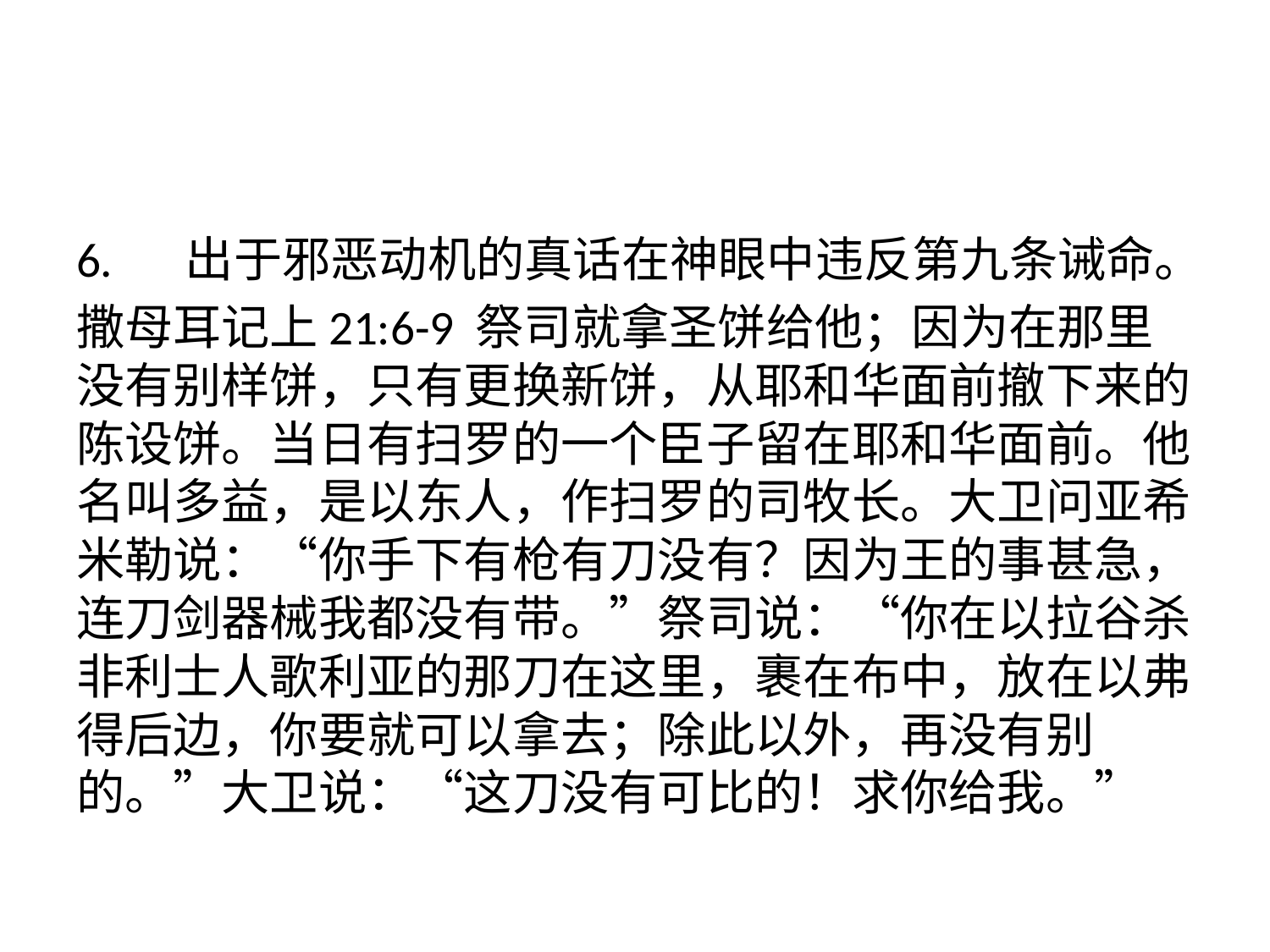

#
6.	出于邪恶动机的真话在神眼中违反第九条诫命。
撒母耳记上21:6-9 祭司就拿圣饼给他；因为在那里没有别样饼，只有更换新饼，从耶和华面前撤下来的陈设饼。当日有扫罗的一个臣子留在耶和华面前。他名叫多益，是以东人，作扫罗的司牧长。大卫问亚希米勒说：“你手下有枪有刀没有？因为王的事甚急，连刀剑器械我都没有带。”祭司说：“你在以拉谷杀非利士人歌利亚的那刀在这里，裹在布中，放在以弗得后边，你要就可以拿去；除此以外，再没有别的。”大卫说：“这刀没有可比的！求你给我。”